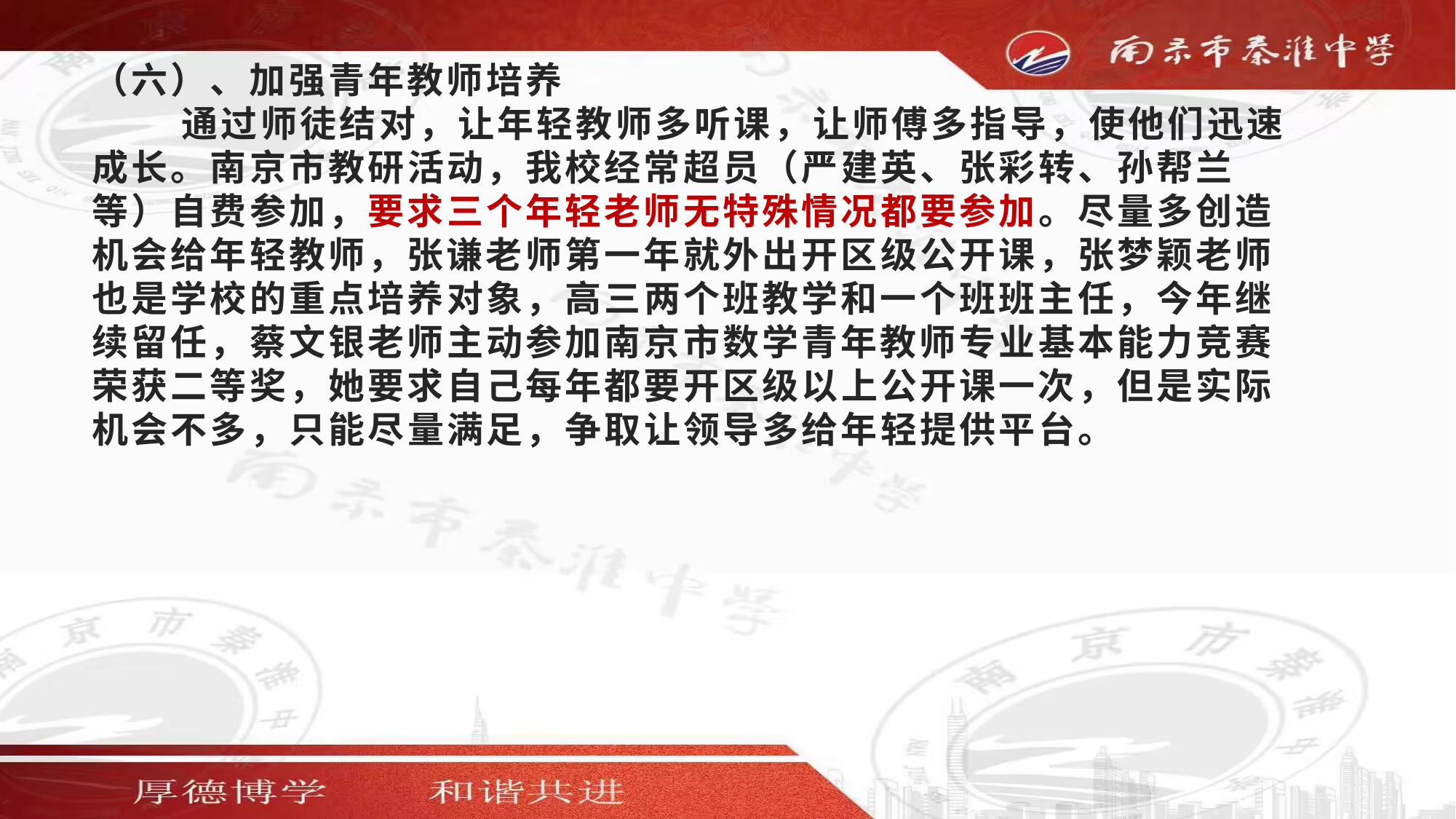

# （六）、加强青年教师培养 通过师徒结对，让年轻教师多听课，让师傅多指导，使他们迅速成长。南京市教研活动，我校经常超员（严建英、张彩转、孙帮兰等）自费参加，要求三个年轻老师无特殊情况都要参加。尽量多创造机会给年轻教师，张谦老师第一年就外出开区级公开课，张梦颖老师也是学校的重点培养对象，高三两个班教学和一个班班主任，今年继续留任，蔡文银老师主动参加南京市数学青年教师专业基本能力竞赛荣获二等奖，她要求自己每年都要开区级以上公开课一次，但是实际机会不多，只能尽量满足，争取让领导多给年轻提供平台。